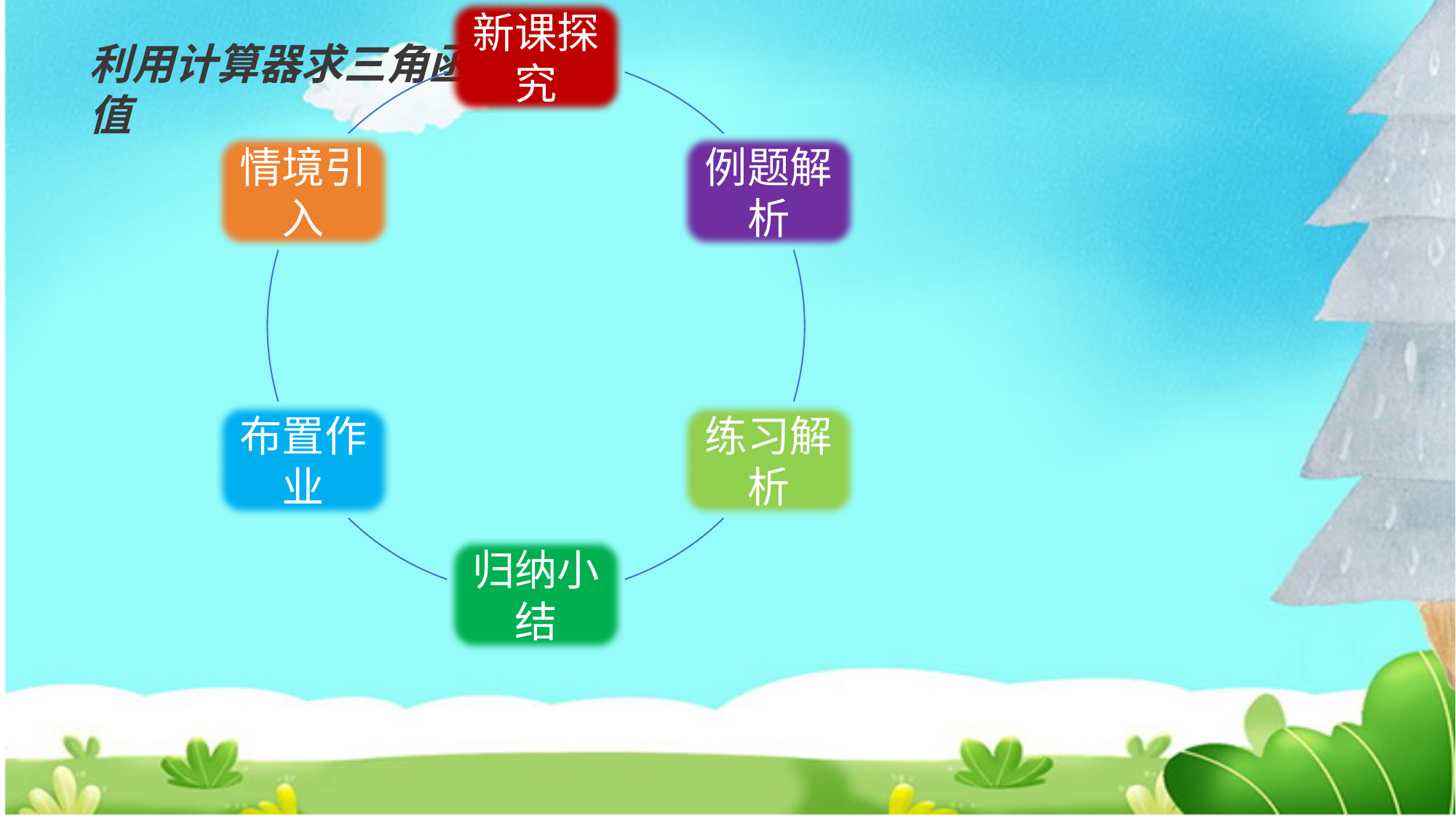

利用计算器求三角函数值
新课探究
例题解析
练习解析
归纳小结
布置作业
情境引入